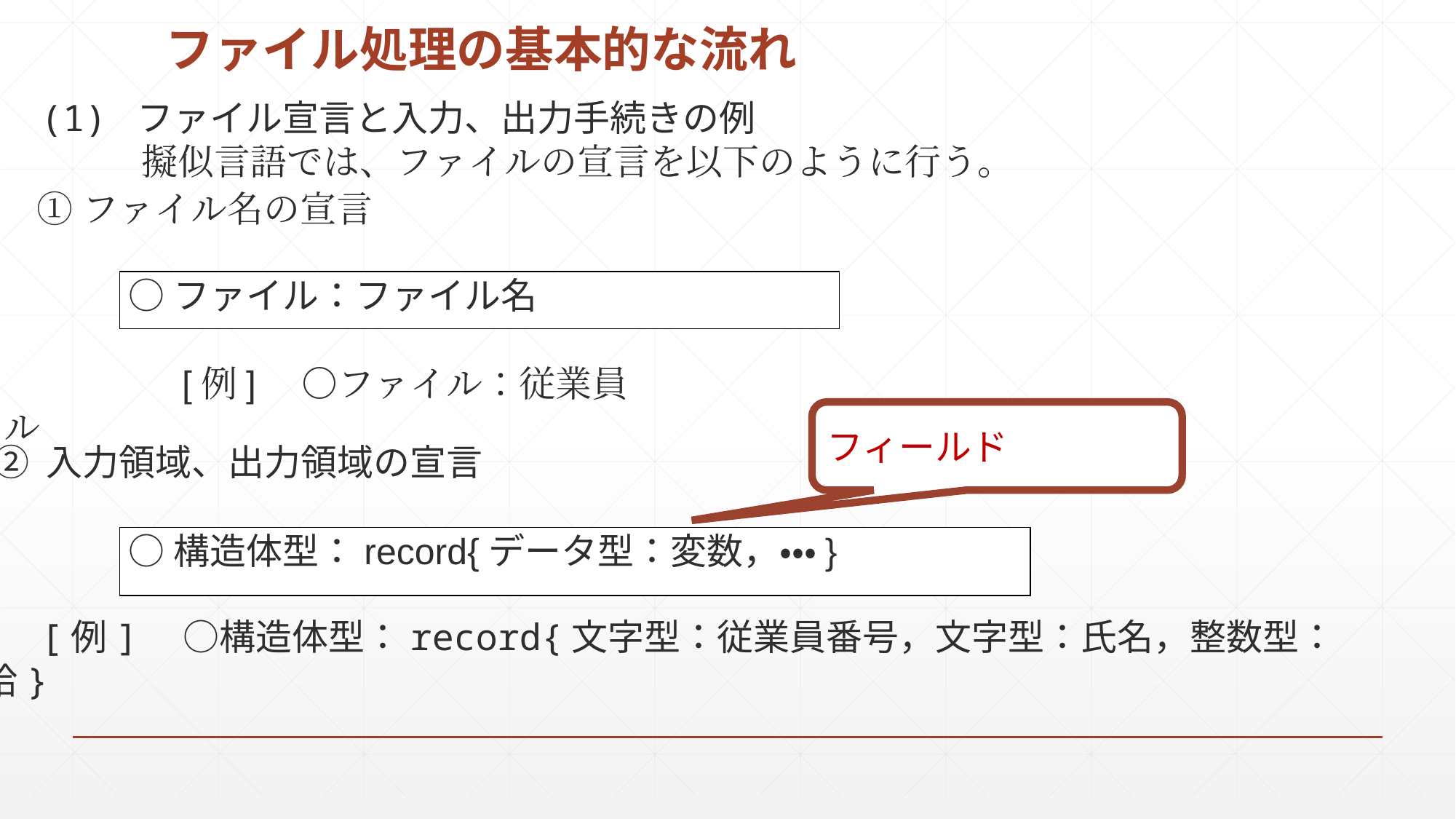

# ファイル処理の基本的な流れ
　(1) ファイル宣言と入力、出力手続きの例
　　　　擬似言語では、ファイルの宣言を以下のように行う。

　　　① ファイル名の宣言

　　　　　[例]　○ファイル：従業員ファイル
○ファイル：ファイル名
フィールド

② 入力領域、出力領域の宣言

[例]　○構造体型：record{文字型：従業員番号，文字型：氏名，整数型：時給}
○構造体型：record{データ型：変数，・・・}